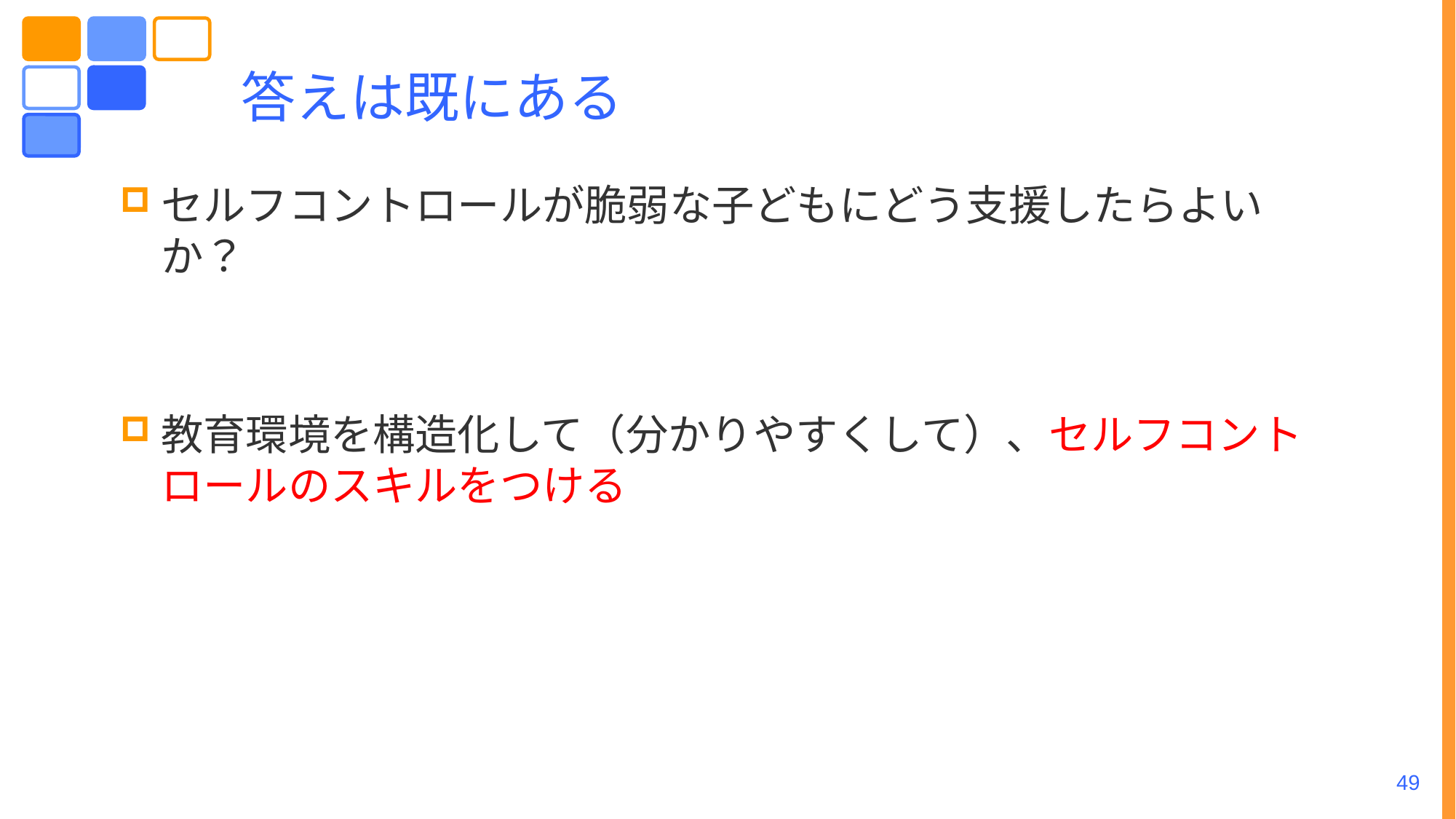

# 答えは既にある
セルフコントロールが脆弱な子どもにどう支援したらよいか？

教育環境を構造化して（分かりやすくして）、セルフコントロールのスキルをつける
49